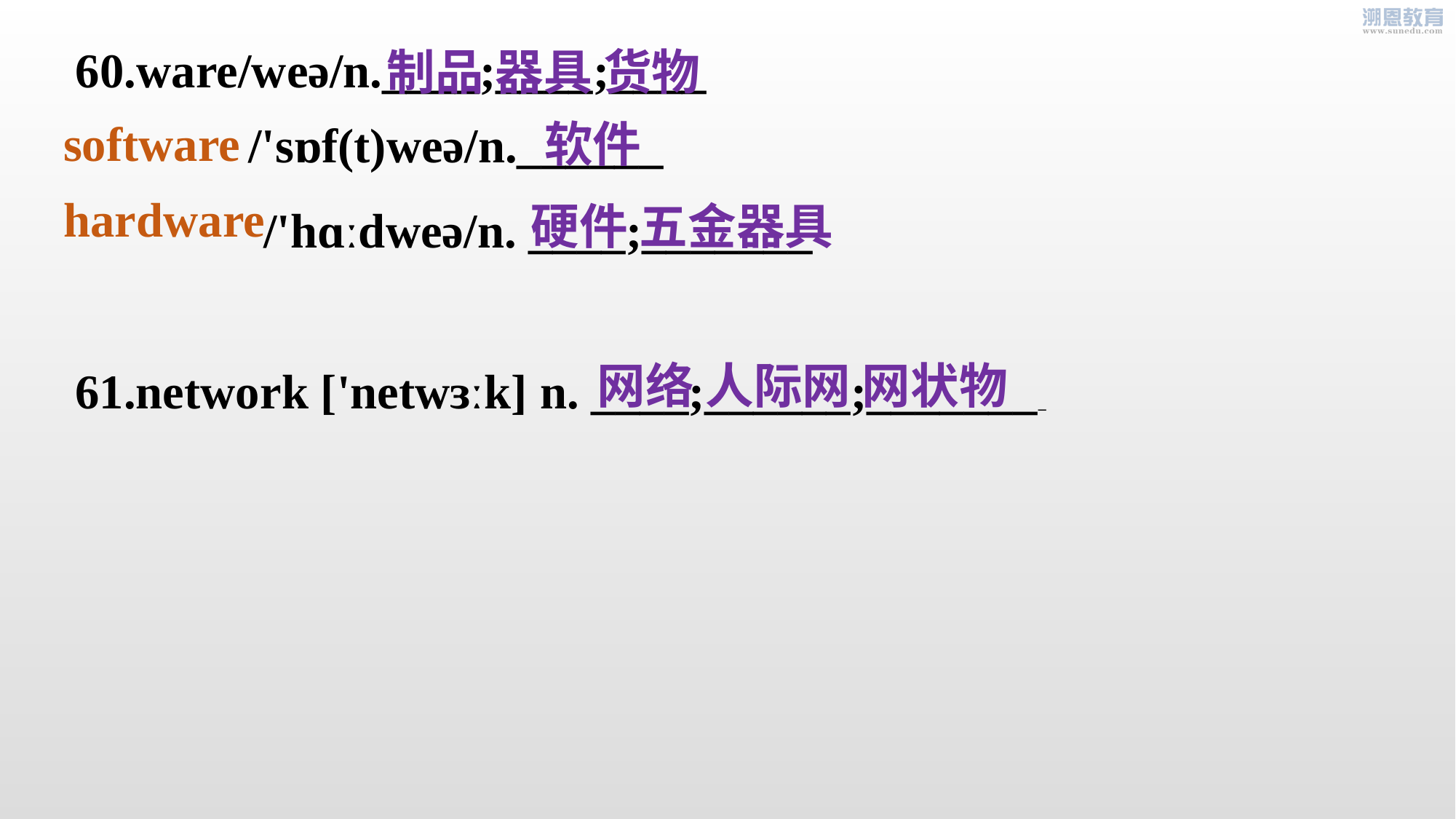

60.ware/weə/n.____;____;____
制品 器具 货物
software
软件
/'sɒf(t)weə/n.______
hardware
硬件 五金器具
/'hɑːdweə/n. ____;_______
 网络 人际网 网状物
61.network ['netwɜːk] n. ____;______;________